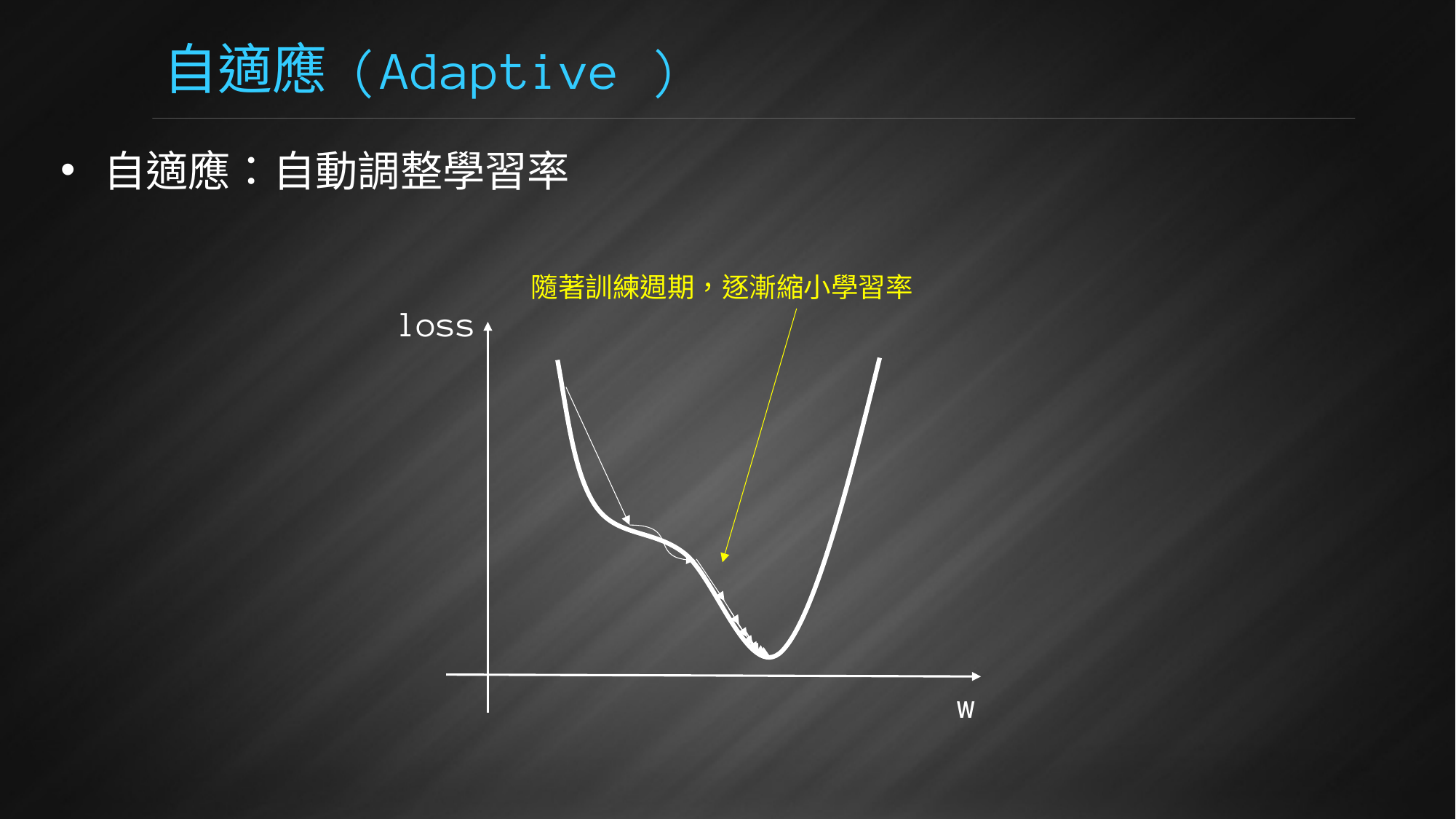

# 自適應 (Adaptive )
自適應：自動調整學習率
隨著訓練週期，逐漸縮小學習率
loss

w